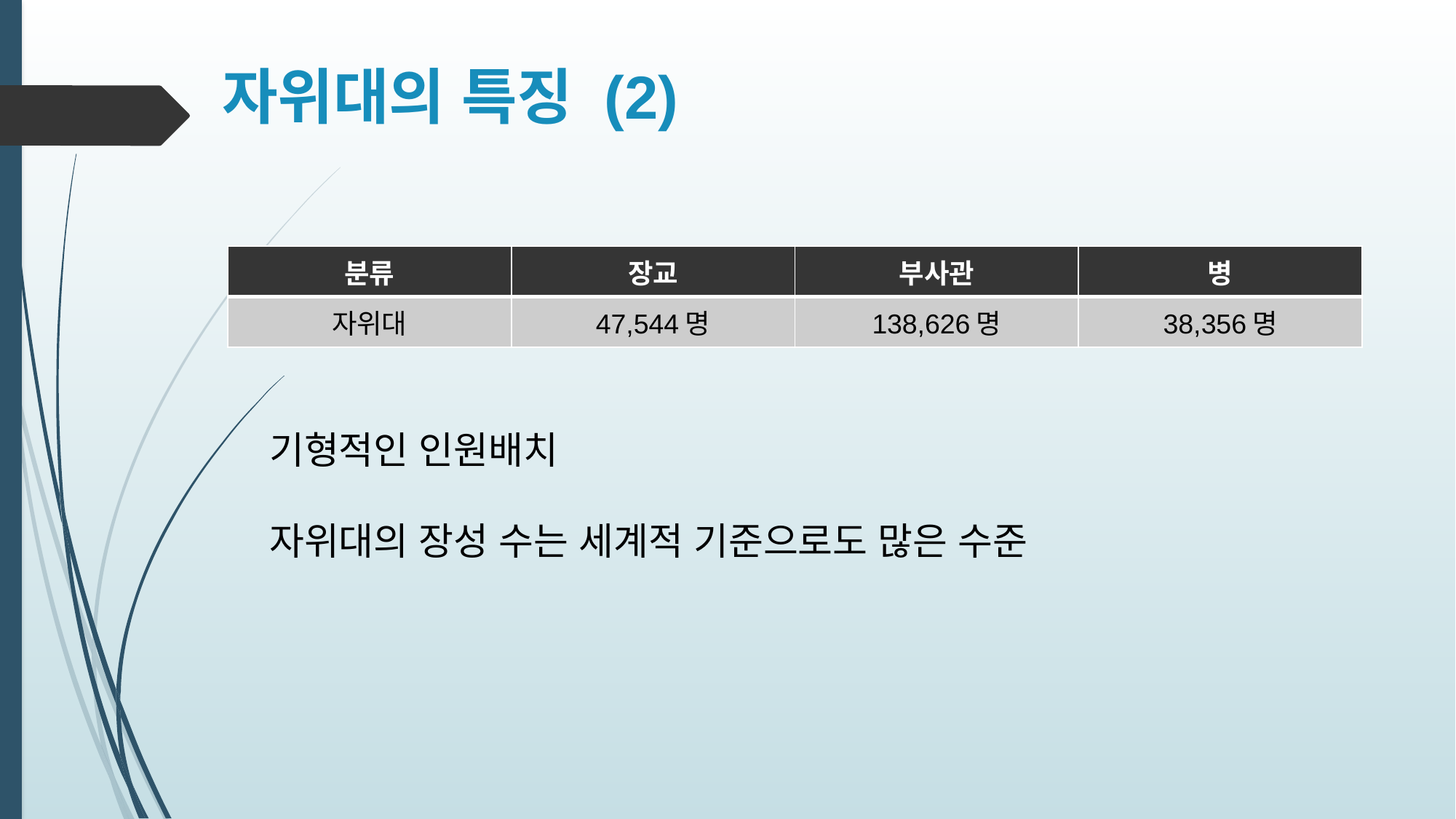

# 자위대의 특징 (2)
| 분류 | 장교 | 부사관 | 병 |
| --- | --- | --- | --- |
| 자위대 | 47,544명 | 138,626명 | 38,356명 |
기형적인 인원배치

자위대의 장성 수는 세계적 기준으로도 많은 수준